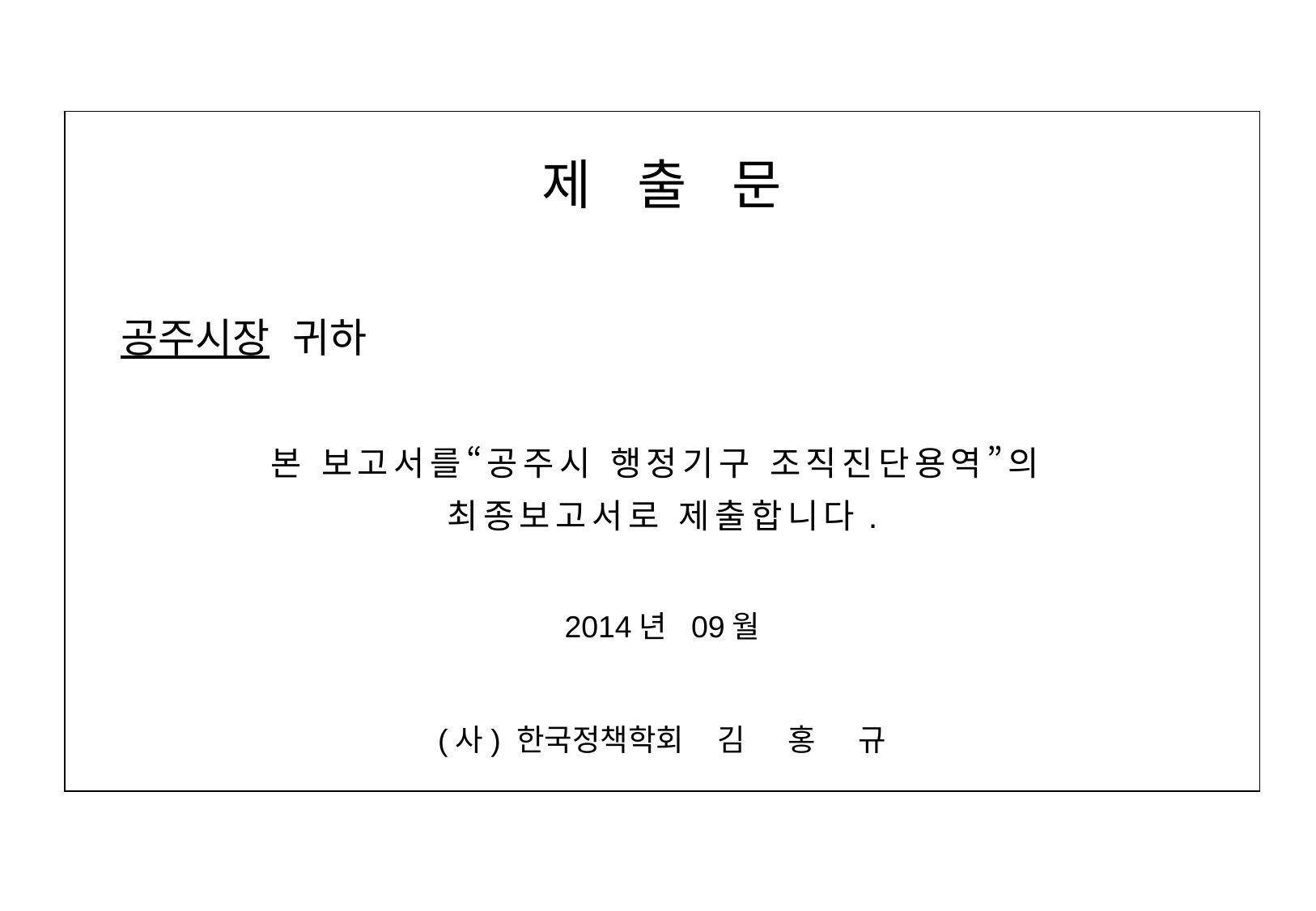

제   출   문

     공주시장  귀하

본 보고서를“공주시 행정기구 조직진단용역”의
최종보고서로 제출합니다.

2014년  09월

(사) 한국정책학회    김     홍     규